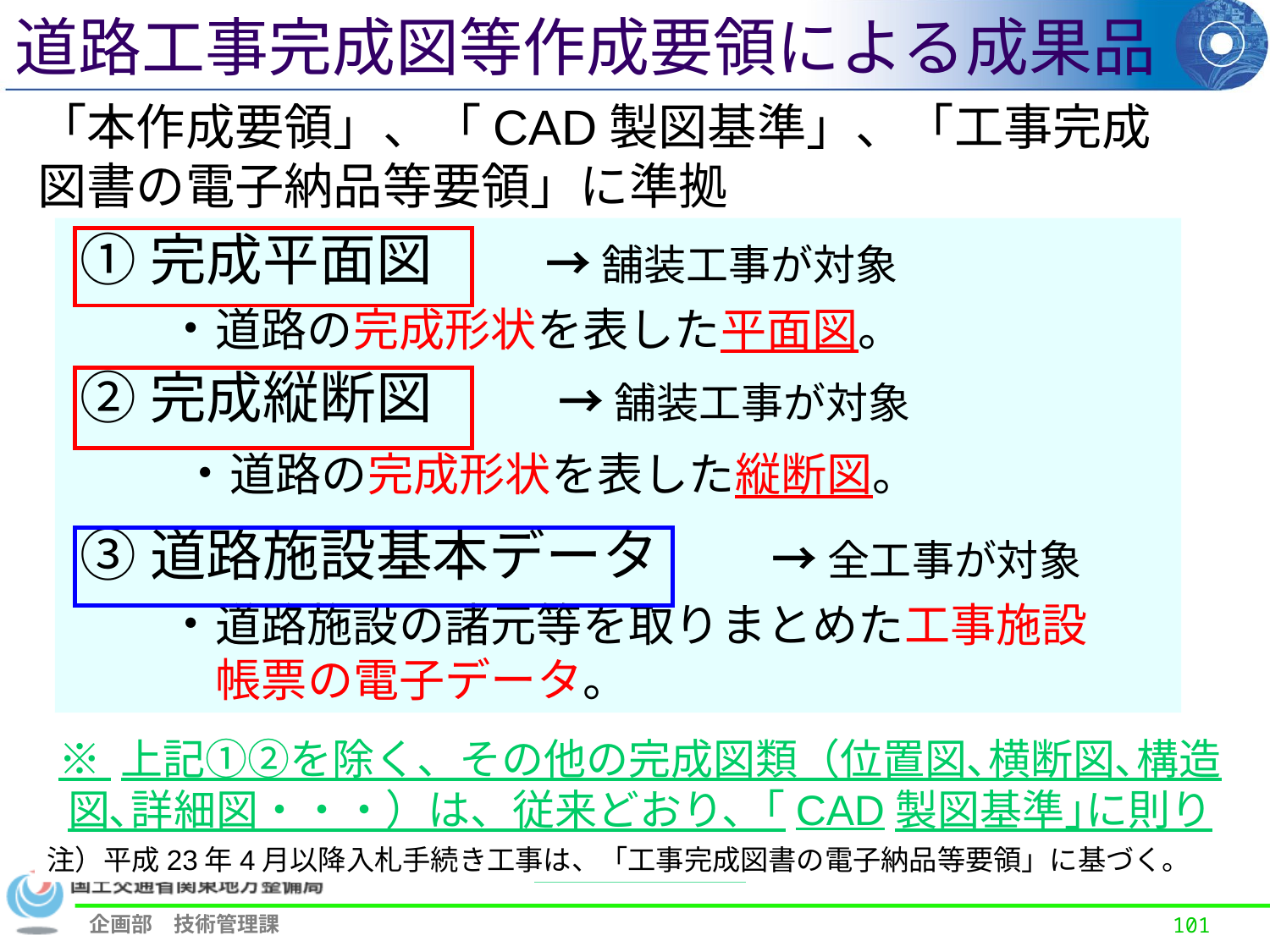

# 道路工事完成図等作成要領による成果品
「本作成要領」、「CAD製図基準」、「工事完成図書の電子納品等要領」に準拠
 ①完成平面図　　→ 舗装工事が対象
　　・道路の完成形状を表した平面図。
 ②完成縦断図　　 → 舗装工事が対象
　　・道路の完成形状を表した縦断図。
 ③道路施設基本データ　　→ 全工事が対象
　　・道路施設の諸元等を取りまとめた工事施設
　　　 帳票の電子データ。

※ 上記①②を除く、その他の完成図類（位置図､横断図､構造図､詳細図・・・）は、従来どおり、｢CAD製図基準｣に則り作成する。
注）平成23年4月以降入札手続き工事は、「工事完成図書の電子納品等要領」に基づく。